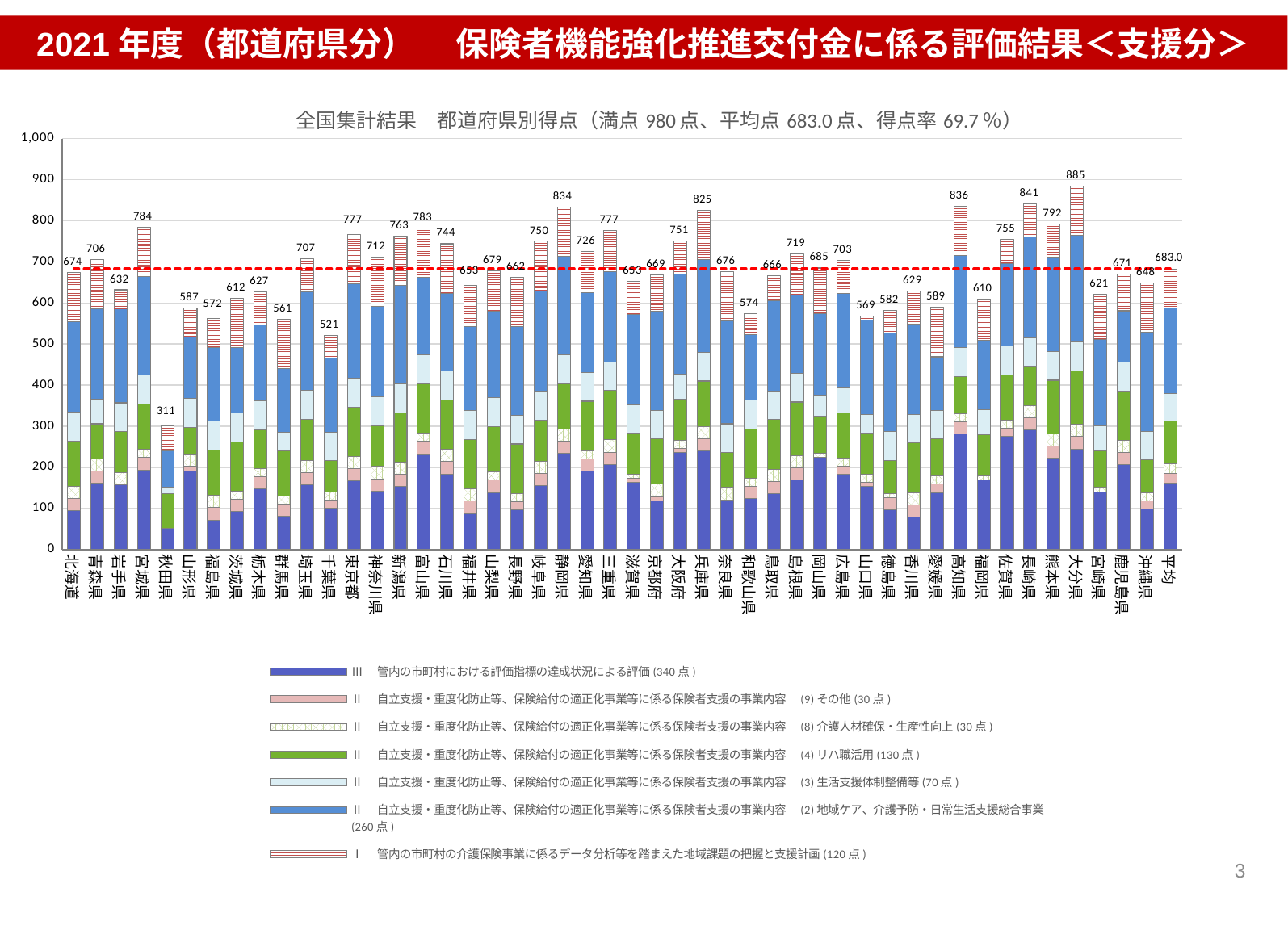

2021年度（都道府県分） 　保険者機能強化推進交付金に係る評価結果＜支援分＞

### Chart: 全国集計結果　都道府県別得点（満点980点、平均点683.0点、得点率69.7％）

| Category | Ⅲ　管内の市町村における評価指標の達成状況による評価(340点) | Ⅱ　自立支援・重度化防止等、保険給付の適正化事業等に係る保険者支援の事業内容　(9)その他(30点) | Ⅱ　自立支援・重度化防止等、保険給付の適正化事業等に係る保険者支援の事業内容　(8)介護人材確保・生産性向上(30点) | Ⅱ　自立支援・重度化防止等、保険給付の適正化事業等に係る保険者支援の事業内容　(4)リハ職活用(130点) | Ⅱ　自立支援・重度化防止等、保険給付の適正化事業等に係る保険者支援の事業内容　(3)生活支援体制整備等(70点) | Ⅱ　自立支援・重度化防止等、保険給付の適正化事業等に係る保険者支援の事業内容　(2)地域ケア、介護予防・日常生活支援総合事業(260点) | Ⅰ　管内の市町村の介護保険事業に係るデータ分析等を踏まえた地域課題の把握と支援計画(120点) | 合計 | 平均 |
|---|---|---|---|---|---|---|---|---|---|
| 北海道 | 94.0 | 30.0 | 30.0 | 110.0 | 70.0 | 220.0 | 120.0 | 674.0 | 683.0425531914893 |
| 青森県 | 161.0 | 30.0 | 30.0 | 85.0 | 60.0 | 220.0 | 120.0 | 706.0 | 683.0425531914893 |
| 岩手県 | 157.0 | 0.0 | 30.0 | 100.0 | 70.0 | 230.0 | 45.0 | 632.0 | 683.0425531914893 |
| 宮城県 | 194.0 | 30.0 | 20.0 | 110.0 | 70.0 | 240.0 | 120.0 | 784.0 | 683.0425531914893 |
| 秋田県 | 51.0 | 0.0 | 0.0 | 85.0 | 15.0 | 90.0 | 60.0 | 311.0 | 683.0425531914893 |
| 山形県 | 192.0 | 10.0 | 30.0 | 65.0 | 70.0 | 150.0 | 70.0 | 587.0 | 683.0425531914893 |
| 福島県 | 72.0 | 30.0 | 30.0 | 110.0 | 70.0 | 180.0 | 70.0 | 572.0 | 683.0425531914893 |
| 茨城県 | 92.0 | 30.0 | 20.0 | 120.0 | 70.0 | 160.0 | 120.0 | 612.0 | 683.0425531914893 |
| 栃木県 | 147.0 | 30.0 | 20.0 | 95.0 | 70.0 | 185.0 | 80.0 | 627.0 | 683.0425531914893 |
| 群馬県 | 81.0 | 30.0 | 20.0 | 110.0 | 45.0 | 155.0 | 120.0 | 561.0 | 683.0425531914893 |
| 埼玉県 | 157.0 | 30.0 | 30.0 | 100.0 | 70.0 | 240.0 | 80.0 | 707.0 | 683.0425531914893 |
| 千葉県 | 101.0 | 20.0 | 20.0 | 75.0 | 70.0 | 180.0 | 55.0 | 521.0 | 683.0425531914893 |
| 東京都 | 167.0 | 30.0 | 30.0 | 120.0 | 70.0 | 230.0 | 120.0 | 777.0 | 683.0425531914893 |
| 神奈川県 | 142.0 | 30.0 | 30.0 | 100.0 | 70.0 | 220.0 | 120.0 | 712.0 | 683.0425531914893 |
| 新潟県 | 153.0 | 30.0 | 30.0 | 120.0 | 70.0 | 240.0 | 120.0 | 763.0 | 683.0425531914893 |
| 富山県 | 233.0 | 30.0 | 20.0 | 120.0 | 70.0 | 190.0 | 120.0 | 783.0 | 683.0425531914893 |
| 石川県 | 184.0 | 30.0 | 30.0 | 120.0 | 70.0 | 190.0 | 120.0 | 744.0 | 683.0425531914893 |
| 福井県 | 88.0 | 30.0 | 30.0 | 120.0 | 70.0 | 205.0 | 100.0 | 653.0 | 683.0425531914893 |
| 山梨県 | 139.0 | 30.0 | 20.0 | 110.0 | 70.0 | 210.0 | 100.0 | 679.0 | 683.0425531914893 |
| 長野県 | 97.0 | 20.0 | 20.0 | 120.0 | 70.0 | 215.0 | 120.0 | 662.0 | 683.0425531914893 |
| 岐阜県 | 155.0 | 30.0 | 30.0 | 100.0 | 70.0 | 245.0 | 120.0 | 750.0 | 683.0425531914893 |
| 静岡県 | 234.0 | 30.0 | 30.0 | 110.0 | 70.0 | 240.0 | 120.0 | 834.0 | 683.0425531914893 |
| 愛知県 | 191.0 | 30.0 | 20.0 | 120.0 | 70.0 | 195.0 | 100.0 | 726.0 | 683.0425531914893 |
| 三重県 | 207.0 | 30.0 | 30.0 | 120.0 | 70.0 | 220.0 | 100.0 | 777.0 | 683.0425531914893 |
| 滋賀県 | 163.0 | 10.0 | 10.0 | 100.0 | 70.0 | 220.0 | 80.0 | 653.0 | 683.0425531914893 |
| 京都府 | 119.0 | 10.0 | 30.0 | 110.0 | 70.0 | 240.0 | 90.0 | 669.0 | 683.0425531914893 |
| 大阪府 | 236.0 | 10.0 | 20.0 | 100.0 | 60.0 | 245.0 | 80.0 | 751.0 | 683.0425531914893 |
| 兵庫県 | 240.0 | 30.0 | 30.0 | 110.0 | 70.0 | 225.0 | 120.0 | 825.0 | 683.0425531914893 |
| 奈良県 | 121.0 | 0.0 | 30.0 | 85.0 | 70.0 | 250.0 | 120.0 | 676.0 | 683.0425531914893 |
| 和歌山県 | 124.0 | 30.0 | 20.0 | 120.0 | 70.0 | 160.0 | 50.0 | 574.0 | 683.0425531914893 |
| 鳥取県 | 136.0 | 30.0 | 30.0 | 120.0 | 70.0 | 220.0 | 60.0 | 666.0 | 683.0425531914893 |
| 島根県 | 169.0 | 30.0 | 30.0 | 130.0 | 70.0 | 190.0 | 100.0 | 719.0 | 683.0425531914893 |
| 岡山県 | 225.0 | 0.0 | 10.0 | 90.0 | 50.0 | 200.0 | 110.0 | 685.0 | 683.0425531914893 |
| 広島県 | 183.0 | 20.0 | 20.0 | 110.0 | 60.0 | 230.0 | 80.0 | 703.0 | 683.0425531914893 |
| 山口県 | 154.0 | 10.0 | 20.0 | 100.0 | 45.0 | 230.0 | 10.0 | 569.0 | 683.0425531914893 |
| 徳島県 | 97.0 | 30.0 | 10.0 | 80.0 | 70.0 | 240.0 | 55.0 | 582.0 | 683.0425531914893 |
| 香川県 | 79.0 | 30.0 | 30.0 | 120.0 | 70.0 | 220.0 | 80.0 | 629.0 | 683.0425531914893 |
| 愛媛県 | 139.0 | 20.0 | 20.0 | 90.0 | 70.0 | 130.0 | 120.0 | 589.0 | 683.0425531914893 |
| 高知県 | 281.0 | 30.0 | 20.0 | 90.0 | 70.0 | 225.0 | 120.0 | 836.0 | 683.0425531914893 |
| 福岡県 | 170.0 | 0.0 | 10.0 | 100.0 | 60.0 | 170.0 | 100.0 | 610.0 | 683.0425531914893 |
| 佐賀県 | 275.0 | 20.0 | 20.0 | 110.0 | 70.0 | 200.0 | 60.0 | 755.0 | 683.0425531914893 |
| 長崎県 | 291.0 | 30.0 | 30.0 | 95.0 | 70.0 | 245.0 | 80.0 | 841.0 | 683.0425531914893 |
| 熊本県 | 222.0 | 30.0 | 30.0 | 130.0 | 70.0 | 230.0 | 80.0 | 792.0 | 683.0425531914893 |
| 大分県 | 245.0 | 30.0 | 30.0 | 130.0 | 70.0 | 260.0 | 120.0 | 885.0 | 683.0425531914893 |
| 宮崎県 | 141.0 | 0.0 | 10.0 | 90.0 | 60.0 | 210.0 | 110.0 | 621.0 | 683.0425531914893 |
| 鹿児島県 | 206.0 | 30.0 | 30.0 | 120.0 | 70.0 | 125.0 | 90.0 | 671.0 | 683.0425531914893 |
| 沖縄県 | 98.0 | 20.0 | 20.0 | 80.0 | 70.0 | 240.0 | 120.0 | 648.0 | 683.0425531914893 |
| 平均 | 161.7659574468085 | 22.76595744680851 | 23.617021276595743 | 105.42553191489361 | 66.27659574468085 | 207.5531914893617 | 94.7872340425532 | 683.0425531914893 | 683.0425531914893 |
3